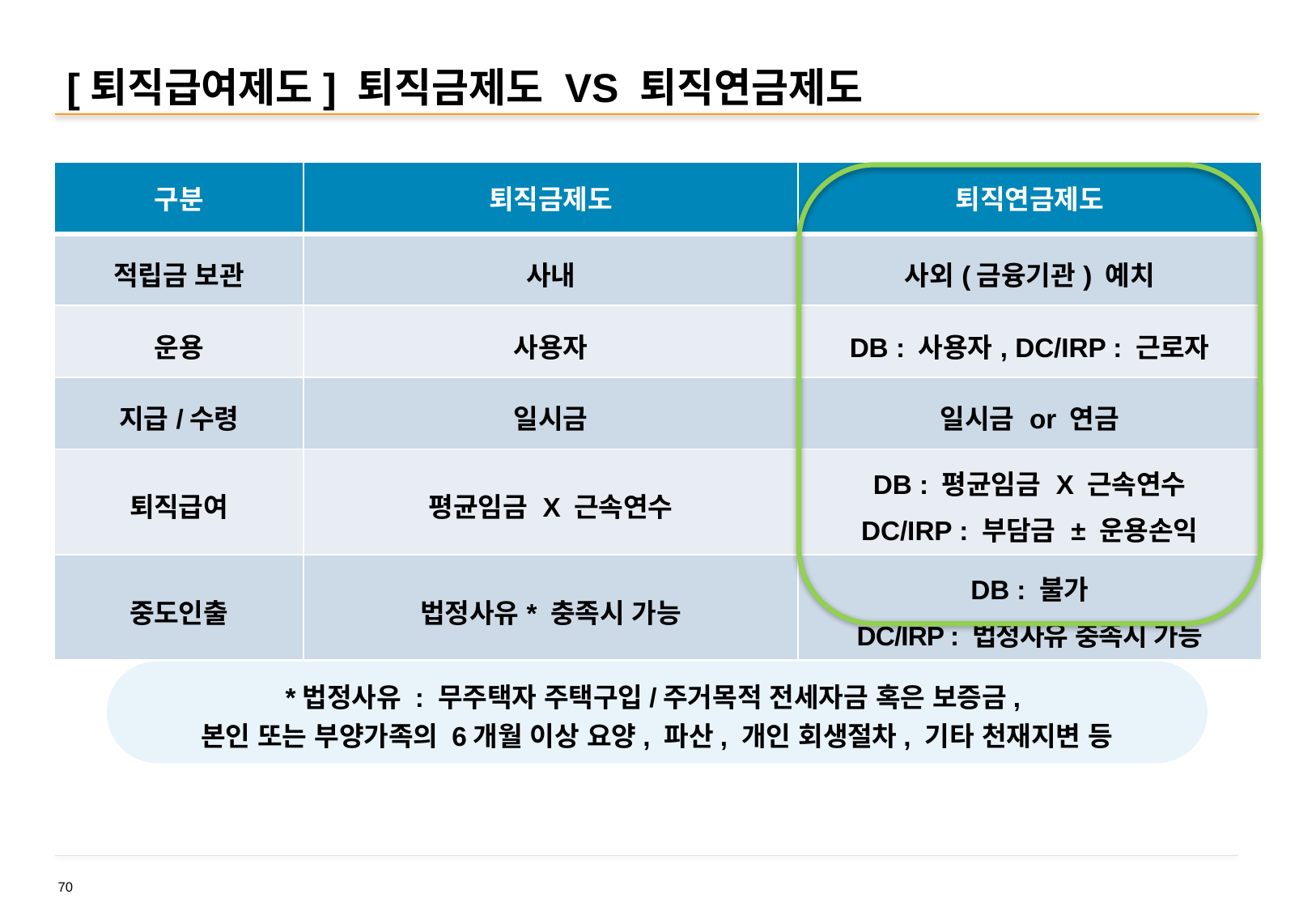

# [퇴직급여제도] 퇴직금제도 VS 퇴직연금제도
| 구분 | 퇴직금제도 | 퇴직연금제도 |
| --- | --- | --- |
| 적립금 보관 | 사내 | 사외(금융기관) 예치 |
| 운용 | 사용자 | DB : 사용자, DC/IRP : 근로자 |
| 지급/수령 | 일시금 | 일시금 or 연금 |
| 퇴직급여 | 평균임금 X 근속연수 | DB : 평균임금 X 근속연수 DC/IRP : 부담금 ± 운용손익 |
| 중도인출 | 법정사유\* 충족시 가능 | DB : 불가 DC/IRP : 법정사유 충족시 가능 |

*법정사유 : 무주택자 주택구입/주거목적 전세자금 혹은 보증금,
본인 또는 부양가족의 6개월 이상 요양, 파산, 개인 회생절차, 기타 천재지변 등